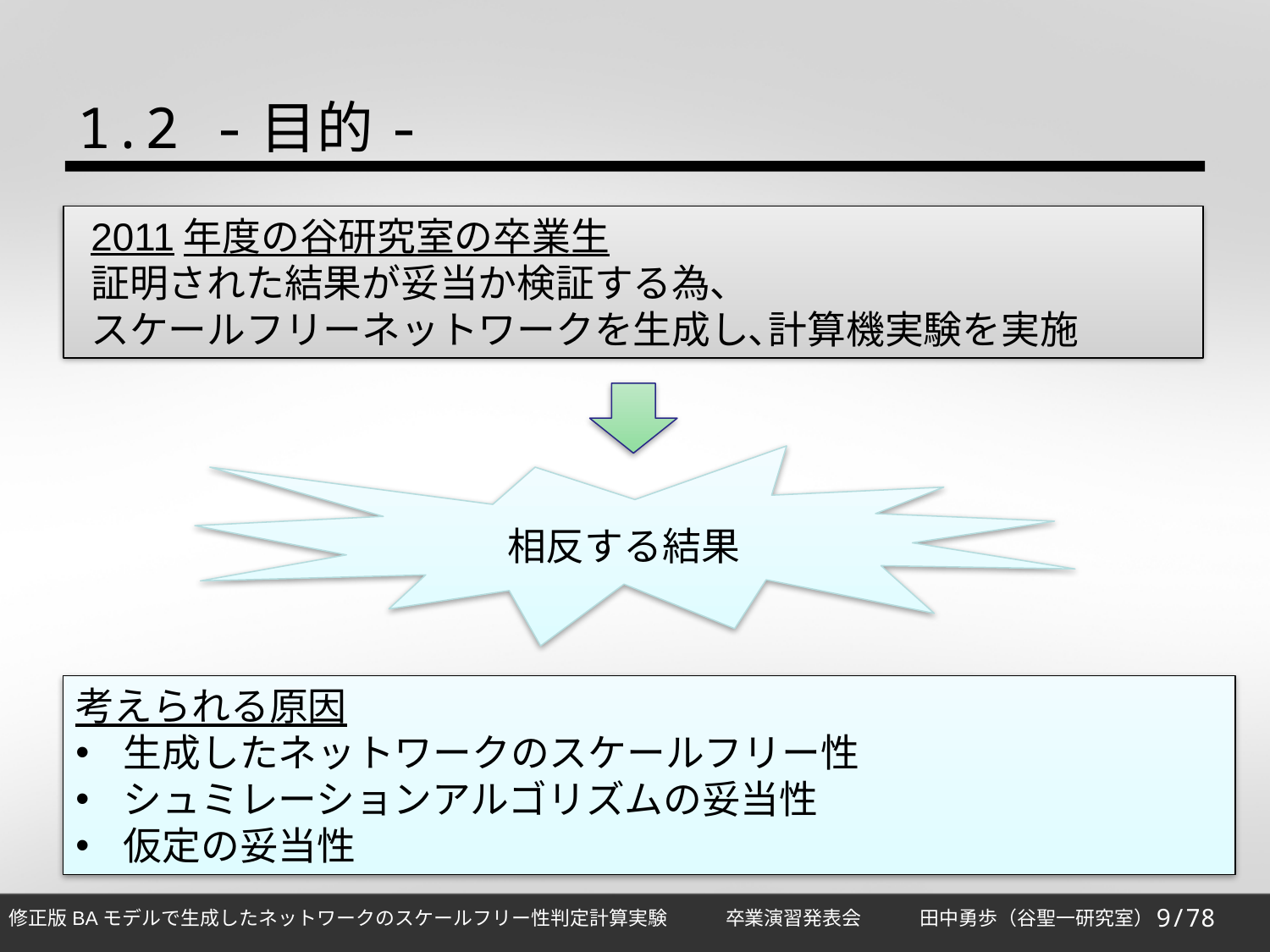

1.2 -目的-
2011年度の谷研究室の卒業生
証明された結果が妥当か検証する為､
スケールフリーネットワークを生成し､計算機実験を実施

相反する結果

考えられる原因
生成したネットワークのスケールフリー性
シュミレーションアルゴリズムの妥当性
仮定の妥当性
9/78
修正版BAモデルで生成したネットワークのスケールフリー性判定計算実験　　　卒業演習発表会　　　田中勇歩（谷聖一研究室）